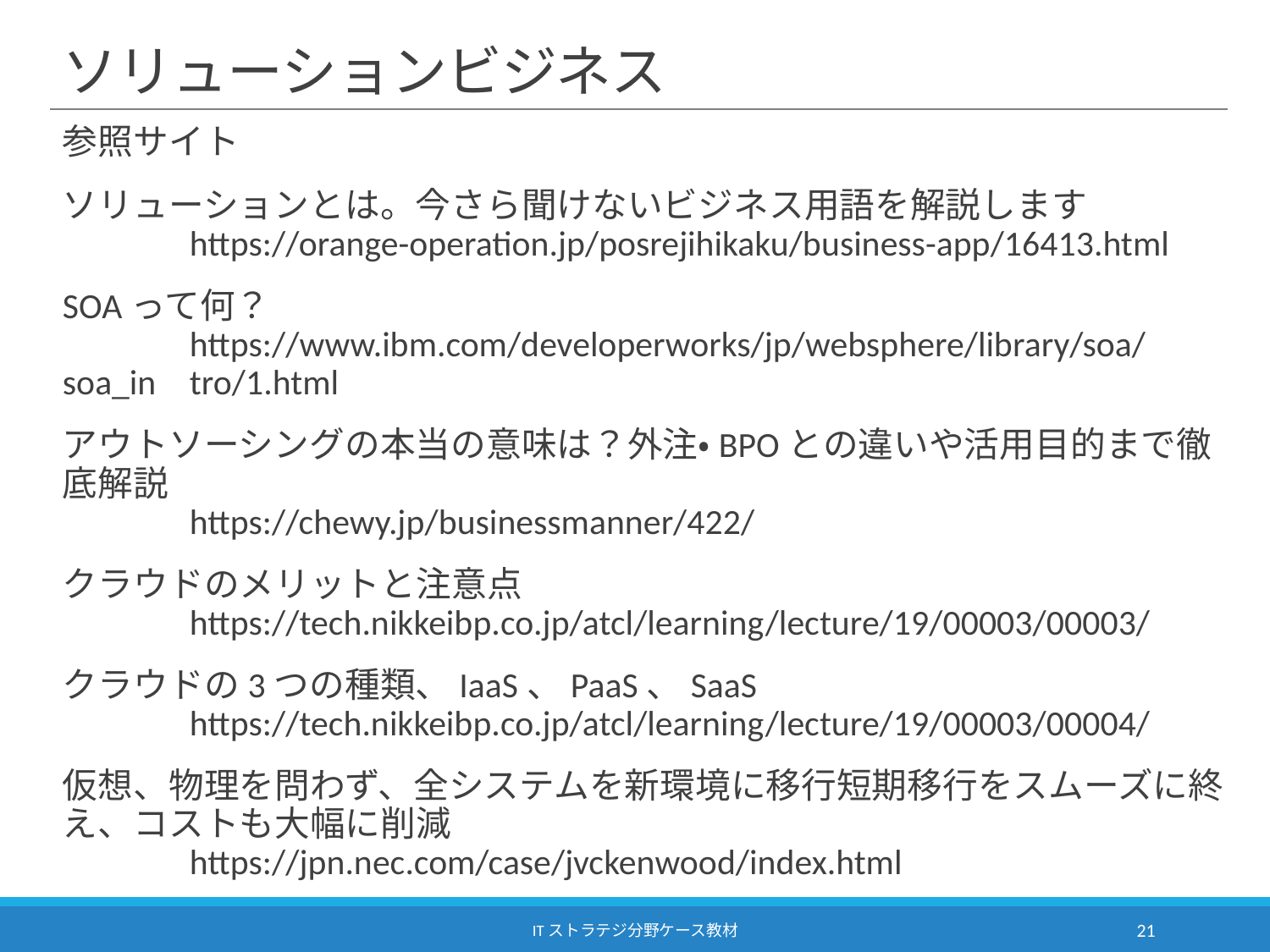

# ソリューションビジネス
参照サイト
ソリューションとは。今さら聞けないビジネス用語を解説します
	https://orange-operation.jp/posrejihikaku/business-app/16413.html
SOAって何？
	https://www.ibm.com/developerworks/jp/websphere/library/soa/soa_in	tro/1.html
アウトソーシングの本当の意味は？外注・BPOとの違いや活用目的まで徹底解説
	https://chewy.jp/businessmanner/422/
クラウドのメリットと注意点
	https://tech.nikkeibp.co.jp/atcl/learning/lecture/19/00003/00003/
クラウドの3つの種類、IaaS、PaaS、SaaS
	https://tech.nikkeibp.co.jp/atcl/learning/lecture/19/00003/00004/
仮想、物理を問わず、全システムを新環境に移行短期移行をスムーズに終え、コストも大幅に削減
	https://jpn.nec.com/case/jvckenwood/index.html

ITストラテジ分野ケース教材
21